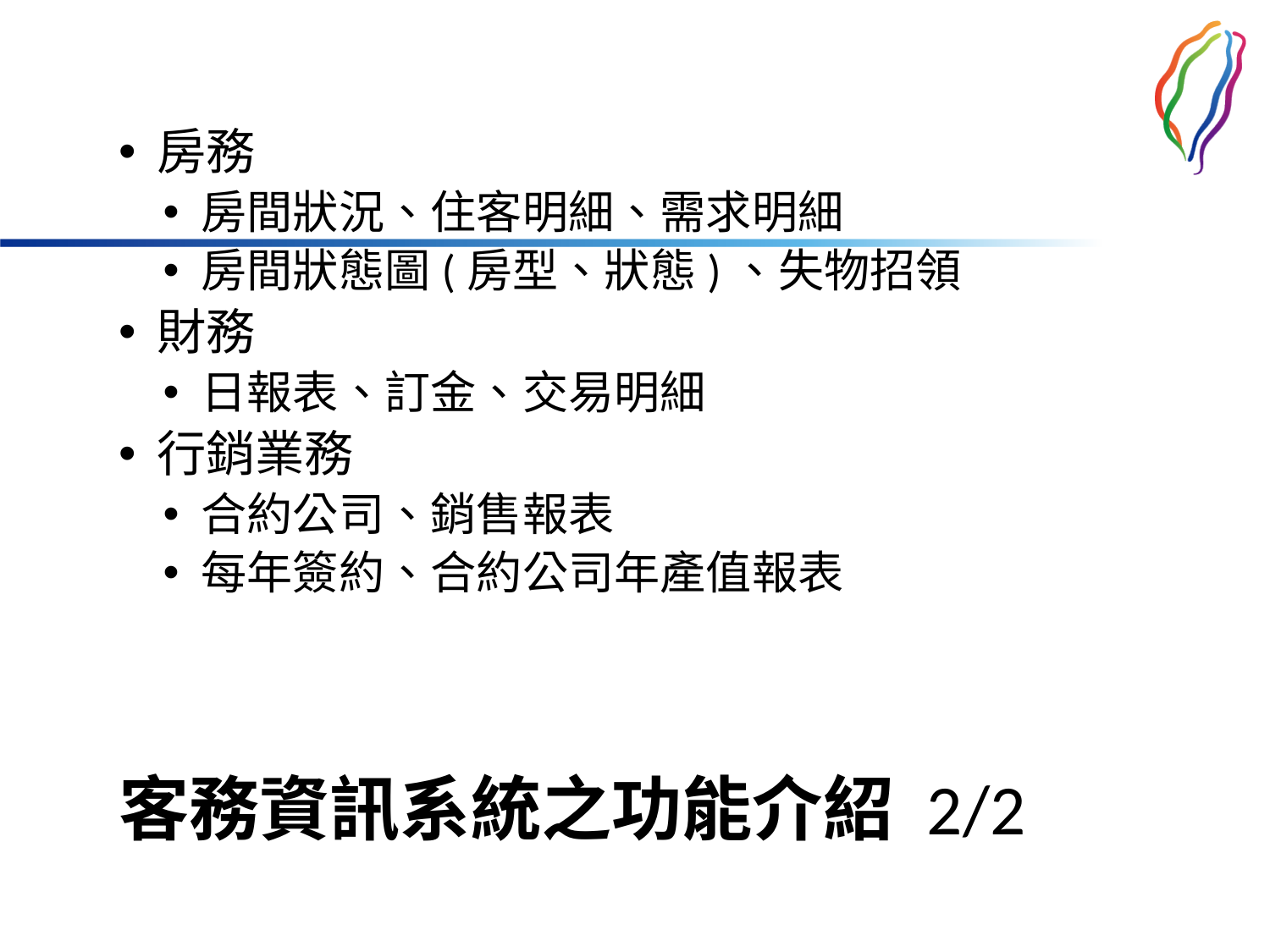

房務
房間狀況、住客明細、需求明細
房間狀態圖(房型、狀態)、失物招領
財務
日報表、訂金、交易明細
行銷業務
合約公司、銷售報表
每年簽約、合約公司年產值報表

# 客務資訊系統之功能介紹 2/2